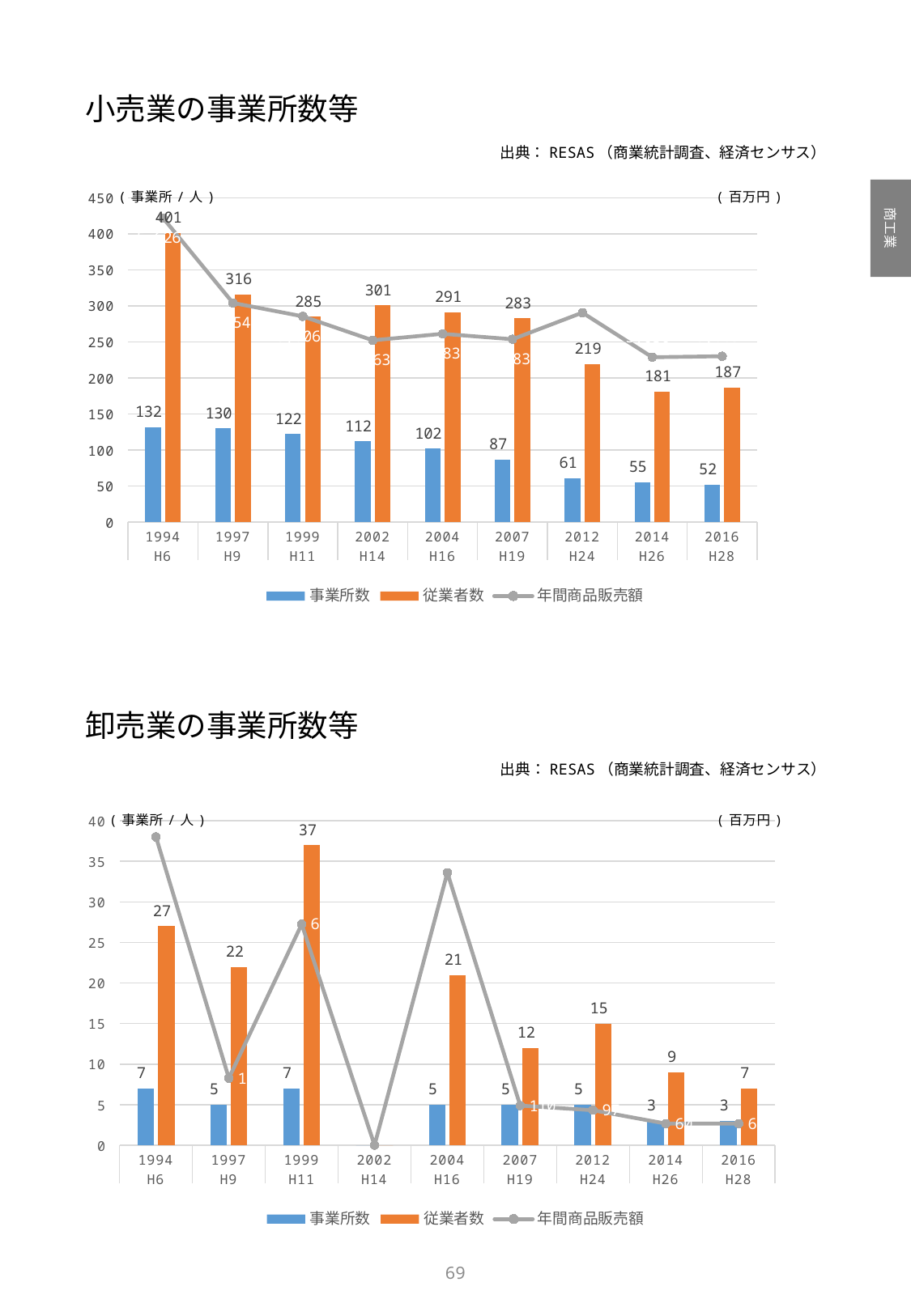

# 小売業の事業所数等
出典：RESAS（商業統計調査、経済センサス）

### Chart

| Category | 事業所数 | 従業者数 | 年間商品販売額 |
|---|---|---|---|
| 1994 | 132.0 | 401.0 | 5626.0 |
| 1997 | 130.0 | 316.0 | 4054.0 |
| 1999 | 122.0 | 285.0 | 3806.0 |
| 2002 | 112.0 | 301.0 | 3363.0 |
| 2004 | 102.0 | 291.0 | 3483.0 |
| 2007 | 87.0 | 283.0 | 3383.0 |
| 2012 | 61.0 | 219.0 | 3875.0 |
| 2014 | 55.0 | 181.0 | 3050.0 |
| 2016 | 52.0 | 187.0 | 3069.0 |
商工業
卸売業の事業所数等
出典：RESAS（商業統計調査、経済センサス）

### Chart

| Category | 事業所数 | 従業者数 | 年間商品販売額 |
|---|---|---|---|
| 1994 | 7.0 | 27.0 | 855.0 |
| 1997 | 5.0 | 22.0 | 186.0 |
| 1999 | 7.0 | 37.0 | 613.0 |
| 2002 | 0.0 | 0.0 | 0.0 |
| 2004 | 5.0 | 21.0 | 756.0 |
| 2007 | 5.0 | 12.0 | 110.0 |
| 2012 | 5.0 | 15.0 | 97.0 |
| 2014 | 3.0 | 9.0 | 60.0 |
| 2016 | 3.0 | 7.0 | 60.0 |
69